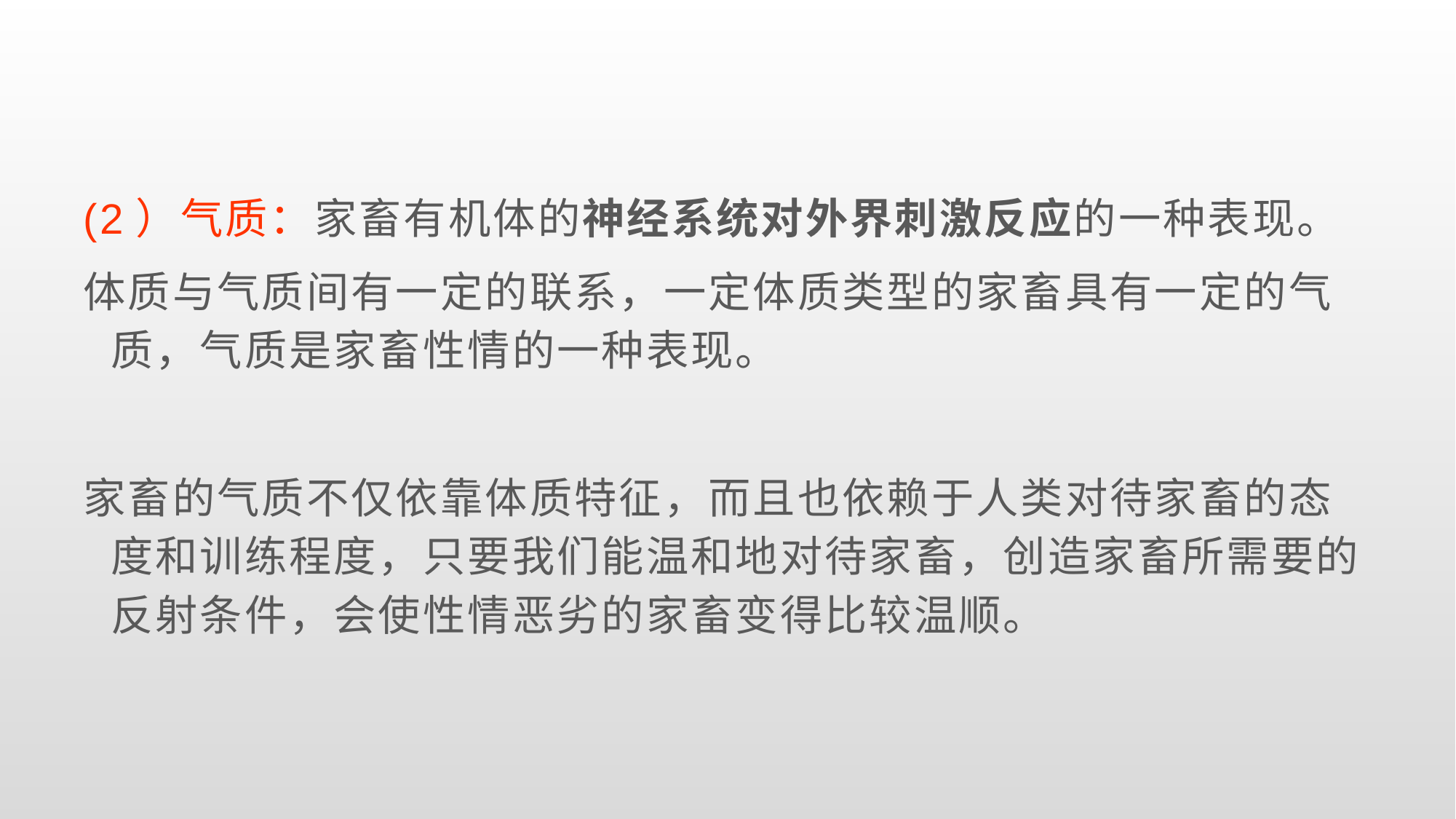

#
(2）气质：家畜有机体的神经系统对外界刺激反应的一种表现。
体质与气质间有一定的联系，一定体质类型的家畜具有一定的气质，气质是家畜性情的一种表现。

家畜的气质不仅依靠体质特征，而且也依赖于人类对待家畜的态度和训练程度，只要我们能温和地对待家畜，创造家畜所需要的反射条件，会使性情恶劣的家畜变得比较温顺。